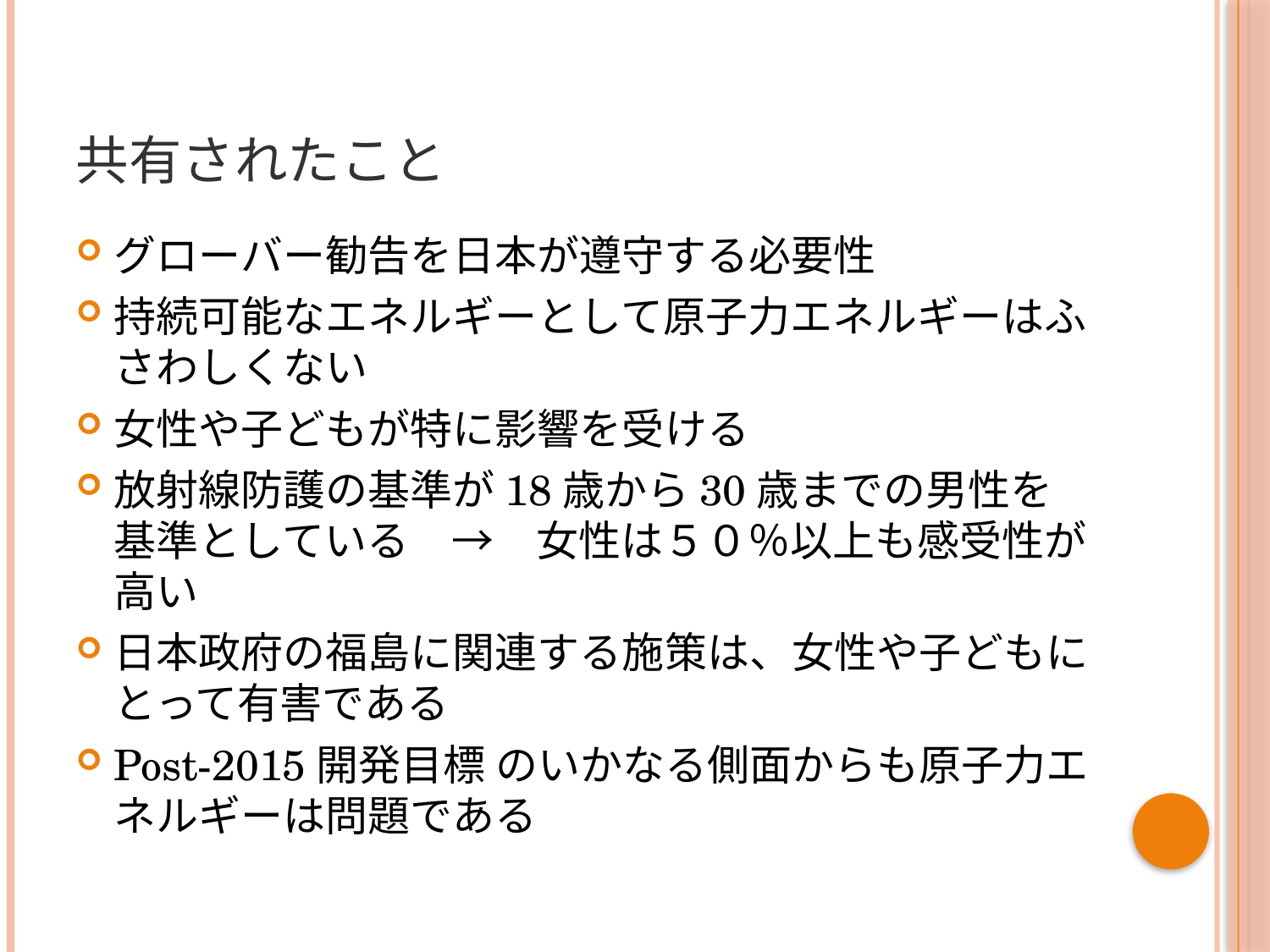

# 共有されたこと
グローバー勧告を日本が遵守する必要性
持続可能なエネルギーとして原子力エネルギーはふさわしくない
女性や子どもが特に影響を受ける
放射線防護の基準が18歳から30歳までの男性を基準としている　→　女性は５０％以上も感受性が高い
日本政府の福島に関連する施策は、女性や子どもにとって有害である
Post-2015開発目標 のいかなる側面からも原子力エネルギーは問題である